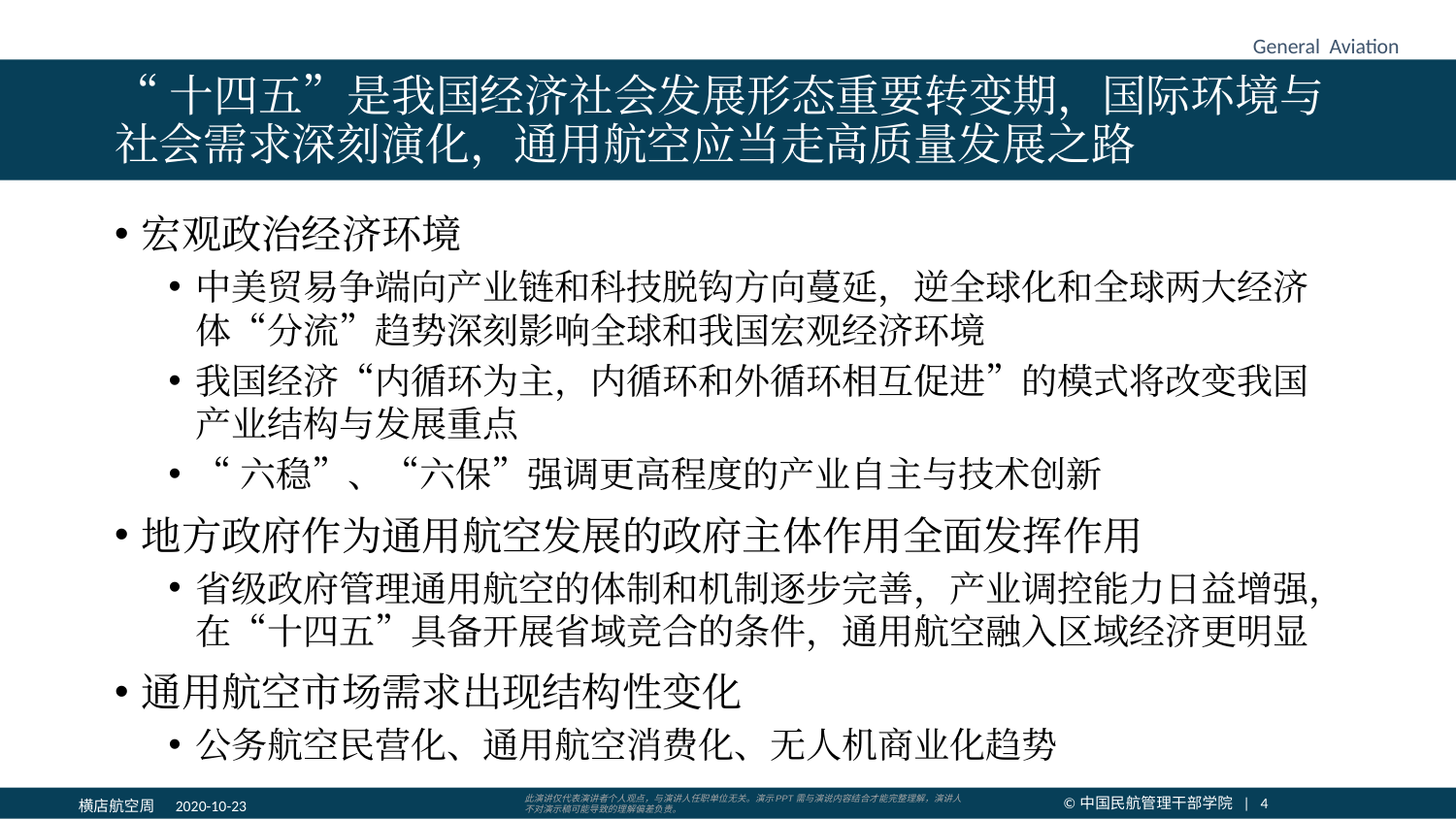

# “十四五”是我国经济社会发展形态重要转变期，国际环境与社会需求深刻演化，通用航空应当走高质量发展之路
宏观政治经济环境
中美贸易争端向产业链和科技脱钩方向蔓延，逆全球化和全球两大经济体“分流”趋势深刻影响全球和我国宏观经济环境
我国经济“内循环为主，内循环和外循环相互促进”的模式将改变我国产业结构与发展重点
“六稳”、“六保”强调更高程度的产业自主与技术创新
地方政府作为通用航空发展的政府主体作用全面发挥作用
省级政府管理通用航空的体制和机制逐步完善，产业调控能力日益增强，在“十四五”具备开展省域竞合的条件，通用航空融入区域经济更明显
通用航空市场需求出现结构性变化
公务航空民营化、通用航空消费化、无人机商业化趋势